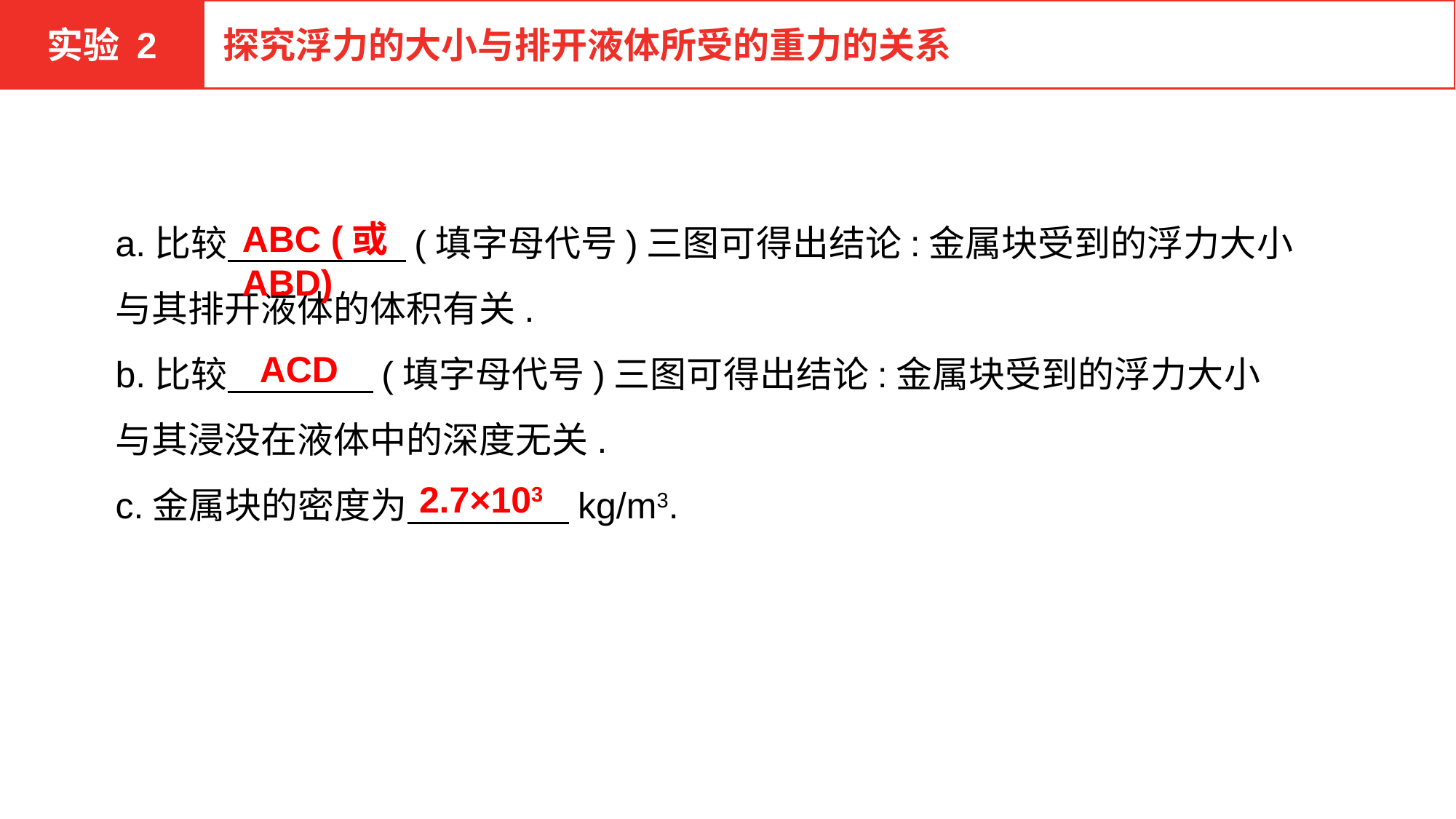

实验 2
探究浮力的大小与排开液体所受的重力的关系
a.比较　　　　    (填字母代号)三图可得出结论:金属块受到的浮力大小与其排开液体的体积有关.
b.比较　　　　(填字母代号)三图可得出结论:金属块受到的浮力大小与其浸没在液体中的深度无关.
c.金属块的密度为　　　　  kg/m3.

ABC (或ABD)
ACD
2.7×103